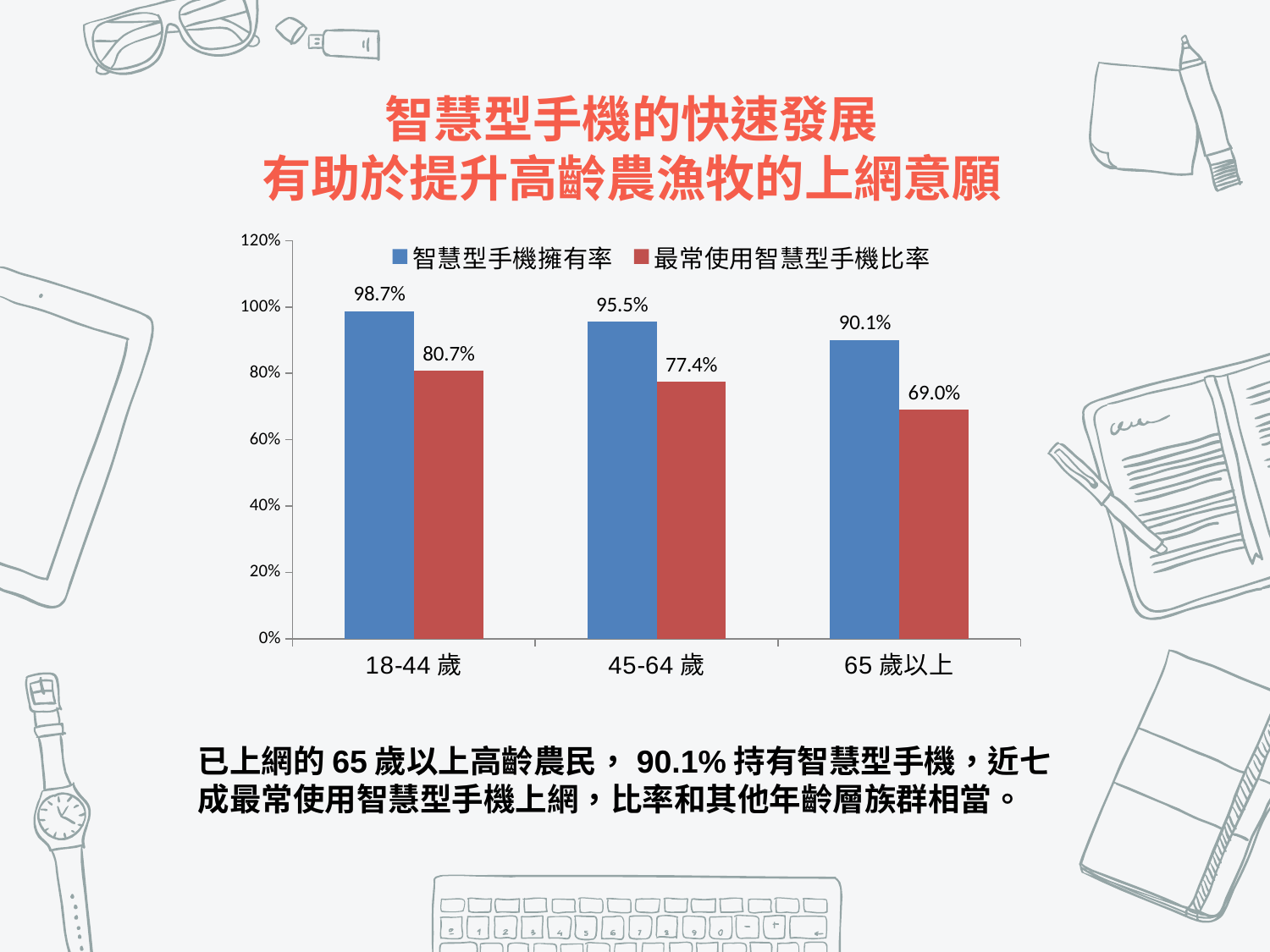

智慧型手機的快速發展
有助於提升高齡農漁牧的上網意願

### Chart

| Category | 智慧型手機擁有率 | 最常使用智慧型手機比率 |
|---|---|---|
| 18-44歲 | 0.987 | 0.807 |
| 45-64歲 | 0.955 | 0.774 |
| 65歲以上 | 0.901 | 0.69 |
已上網的65歲以上高齡農民，90.1%持有智慧型手機，近七成最常使用智慧型手機上網，比率和其他年齡層族群相當。